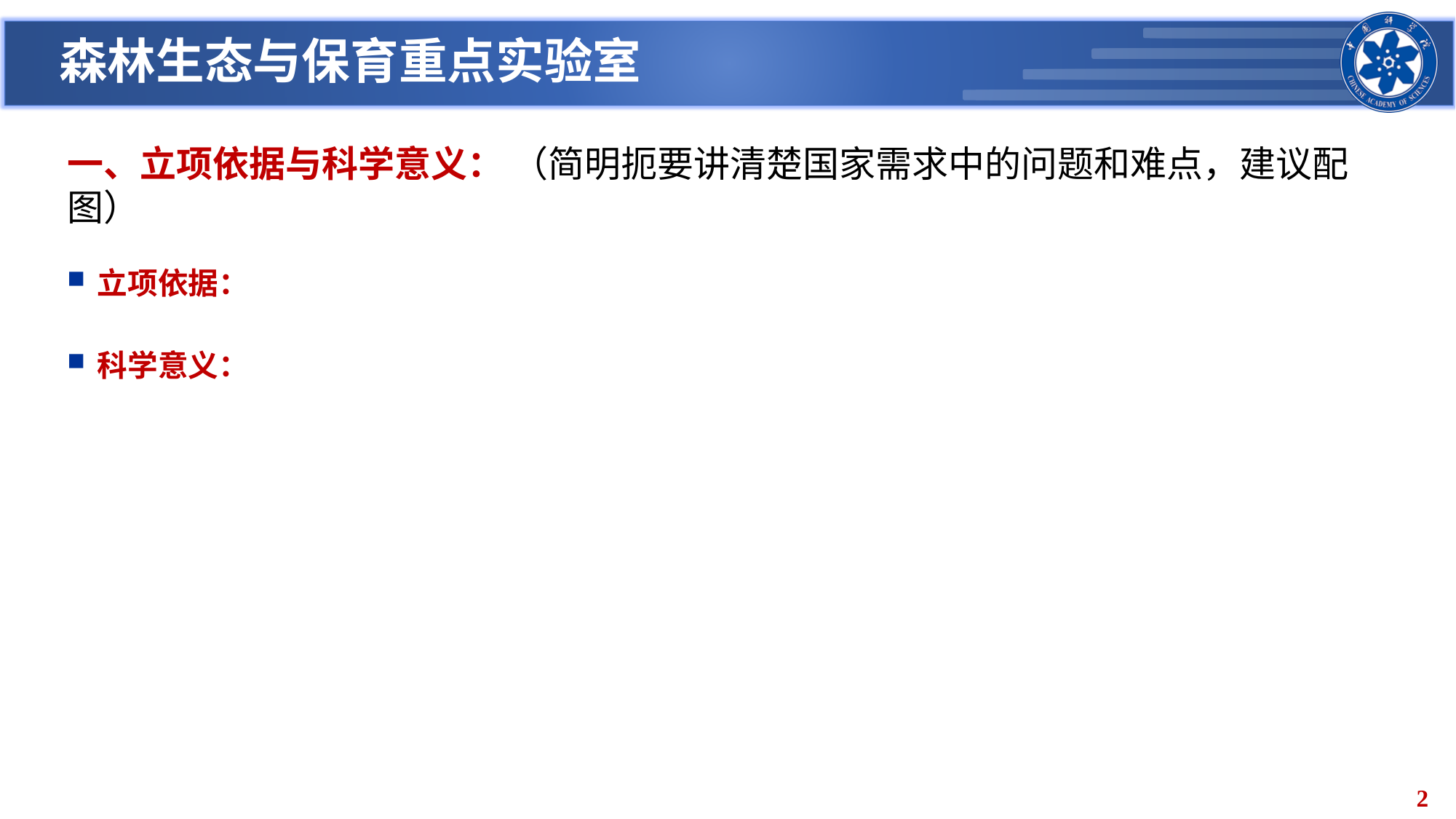

# 森林生态与保育重点实验室
一、立项依据与科学意义： （简明扼要讲清楚国家需求中的问题和难点，建议配图）
立项依据：
科学意义：

2